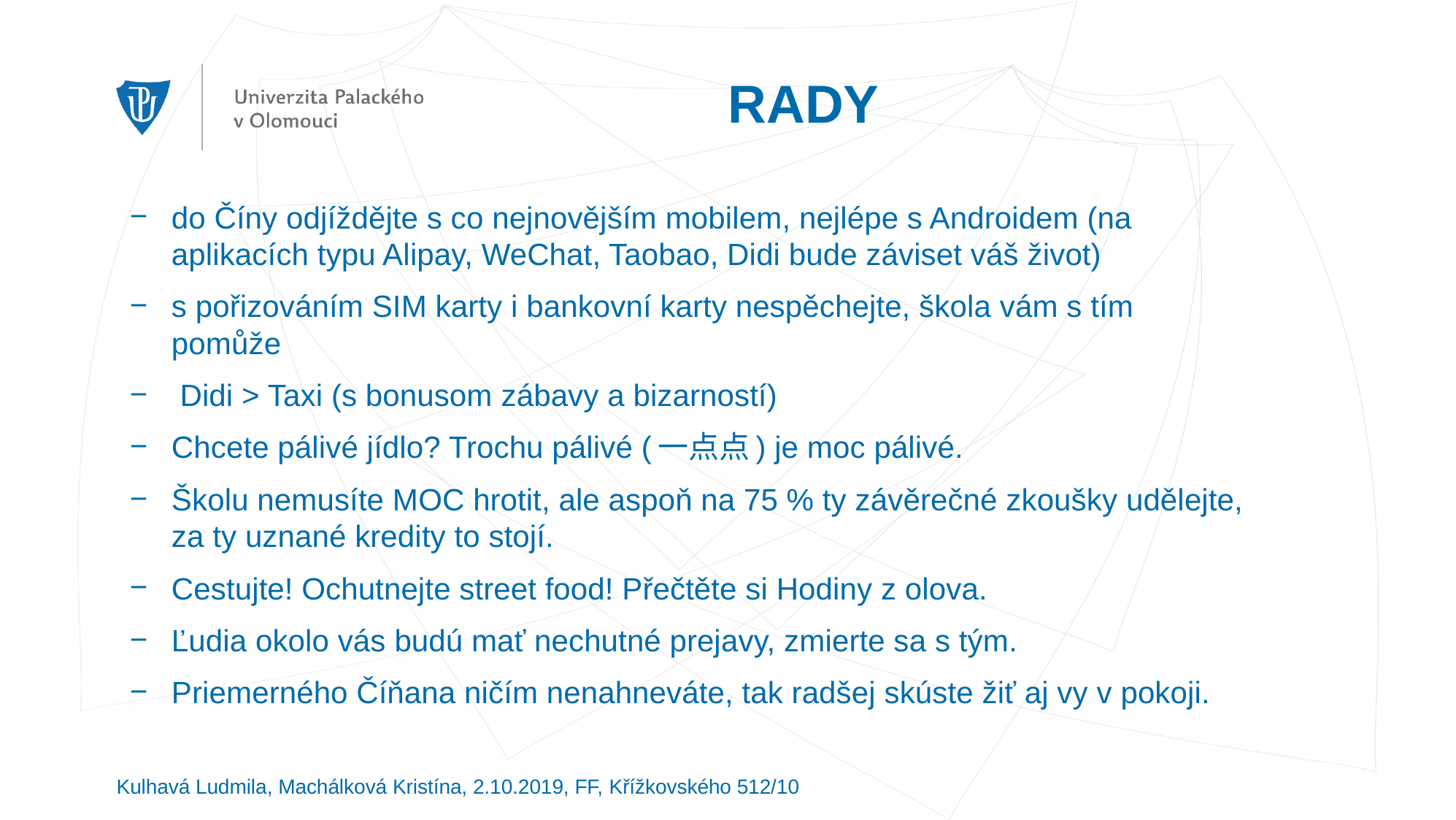

# RADY
do Číny odjíždějte s co nejnovějším mobilem, nejlépe s Androidem (na aplikacích typu Alipay, WeChat, Taobao, Didi bude záviset váš život)
s pořizováním SIM karty i bankovní karty nespěchejte, škola vám s tím pomůže
 Didi > Taxi (s bonusom zábavy a bizarností)
Chcete pálivé jídlo? Trochu pálivé (一点点) je moc pálivé.
Školu nemusíte MOC hrotit, ale aspoň na 75 % ty závěrečné zkoušky udělejte, za ty uznané kredity to stojí.
Cestujte! Ochutnejte street food! Přečtěte si Hodiny z olova.
Ľudia okolo vás budú mať nechutné prejavy, zmierte sa s tým.
Priemerného Číňana ničím nenahneváte, tak radšej skúste žiť aj vy v pokoji.

Kulhavá Ludmila, Machálková Kristína, 2.10.2019, FF, Křížkovského 512/10